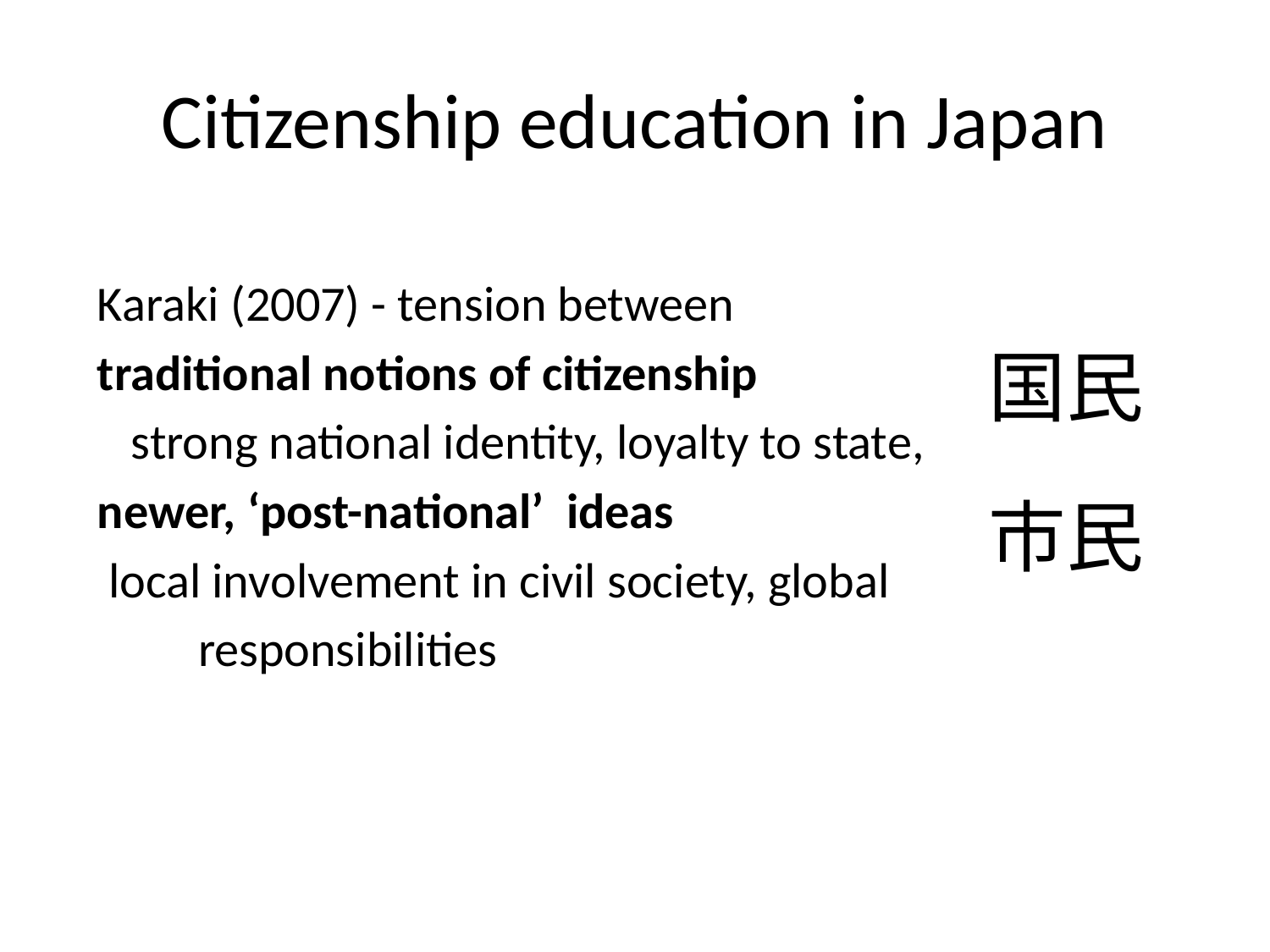

# Citizenship education in Japan

Karaki (2007) - tension between
traditional notions of citizenship
   strong national identity, loyalty to state,
newer, ‘post-national’  ideas
 local involvement in civil society, global
         responsibilities
国民

市民